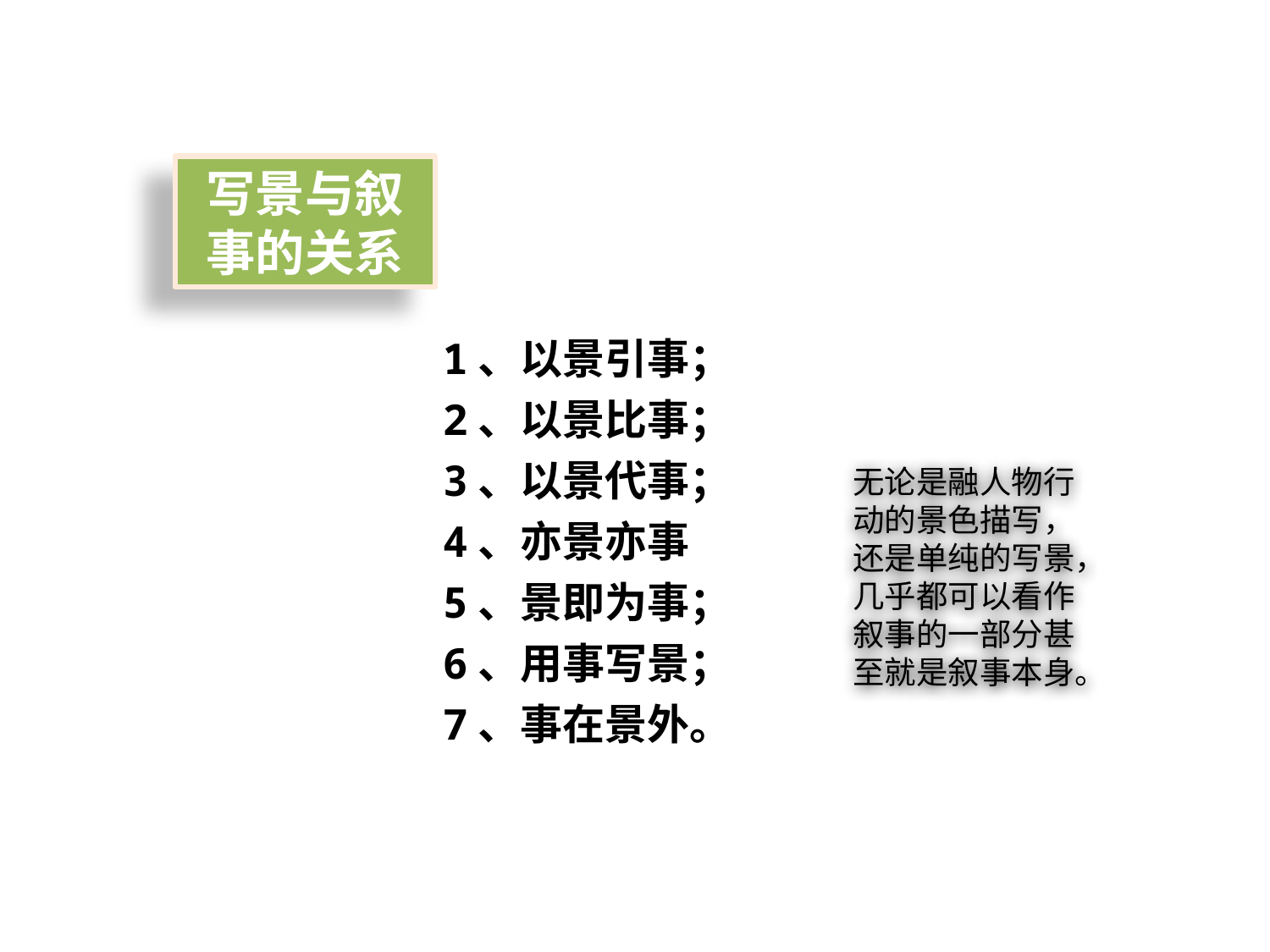

写景与叙事的关系
1、以景引事；
2、以景比事；
3、以景代事；
4、亦景亦事
5、景即为事；
6、用事写景；
7、事在景外。
无论是融人物行动的景色描写，还是单纯的写景，几乎都可以看作叙事的一部分甚至就是叙事本身。

37